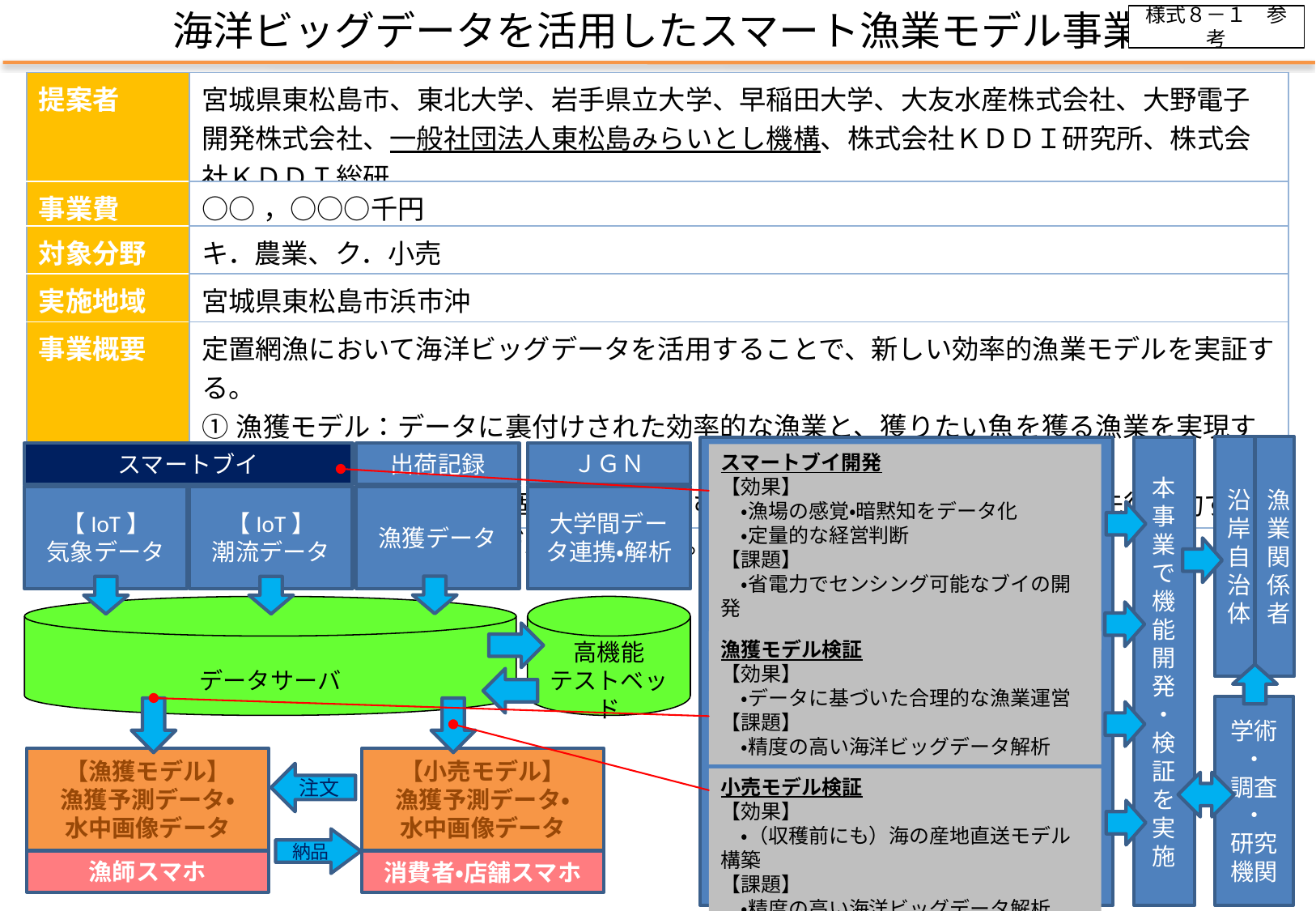

海洋ビッグデータを活用したスマート漁業モデル事業
様式８－１　参考
| 提案者 | 宮城県東松島市、東北大学、岩手県立大学、早稲田大学、大友水産株式会社、大野電子開発株式会社、一般社団法人東松島みらいとし機構、株式会社ＫＤＤＩ研究所、株式会社ＫＤＤＩ総研 |
| --- | --- |
| 事業費 | ○○，○○○千円 |
| 対象分野 | キ．農業、ク．小売 |
| 実施地域 | 宮城県東松島市浜市沖 |
| 事業概要 | 定置網漁において海洋ビッグデータを活用することで、新しい効率的漁業モデルを実証する。 ①漁獲モデル：データに裏付けされた効率的な漁業と、獲りたい魚を獲る漁業を実現する。 ②小売モデル：首都圏の個人飲食店を含む小規模飲食店が漁業者に直接、先行予約する新しい海産物産地直送モデルを構築する。 |
沿岸自治体
漁業関係者

本事業で機能開発
・
検証を実施
ＪＧＮ
出荷記録
スマートブイ
スマートブイ開発
【効果】
　・漁場の感覚・暗黙知をデータ化
　・定量的な経営判断
【課題】
　・省電力でセンシング可能なブイの開発

【IoT】
気象データ
【IoT】
潮流データ
漁獲データ
大学間データ連携・解析

高機能
テストベッド

データサーバ

漁獲モデル検証
【効果】
　・データに基づいた合理的な漁業運営
【課題】
　・精度の高い海洋ビッグデータ解析

学術
・
調査
・
研究機関

【漁獲モデル】
漁獲予測データ・
水中画像データ
【小売モデル】
漁獲予測データ・
水中画像データ
注文
小売モデル検証
【効果】
　・（収穫前にも）海の産地直送モデル構築
【課題】
　・精度の高い海洋ビッグデータ解析

納品
漁師スマホ
消費者・店舗スマホ